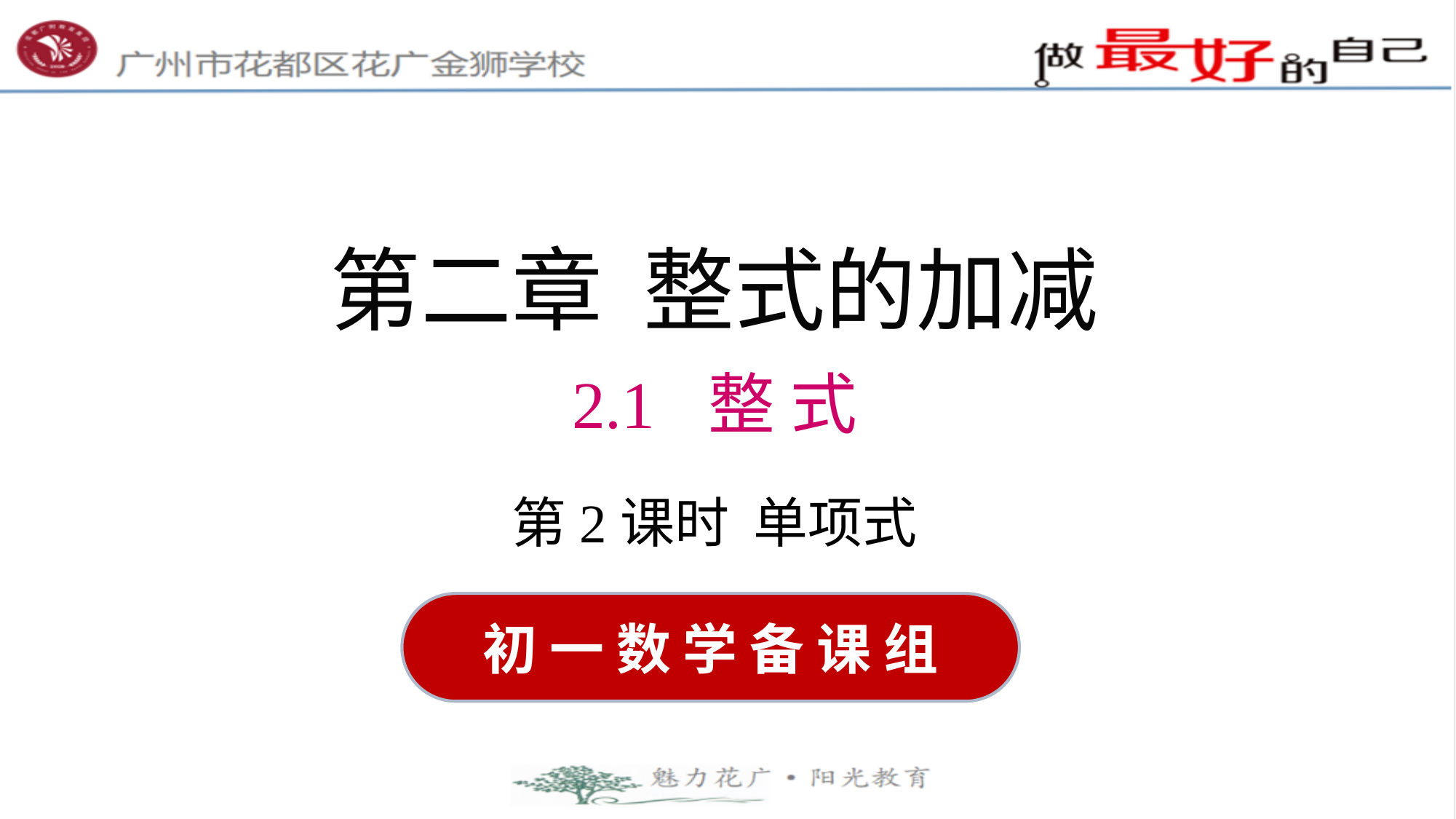

第二章  整式的加减
2.1  整 式
第2课时  单项式
初 一 数 学 备 课 组